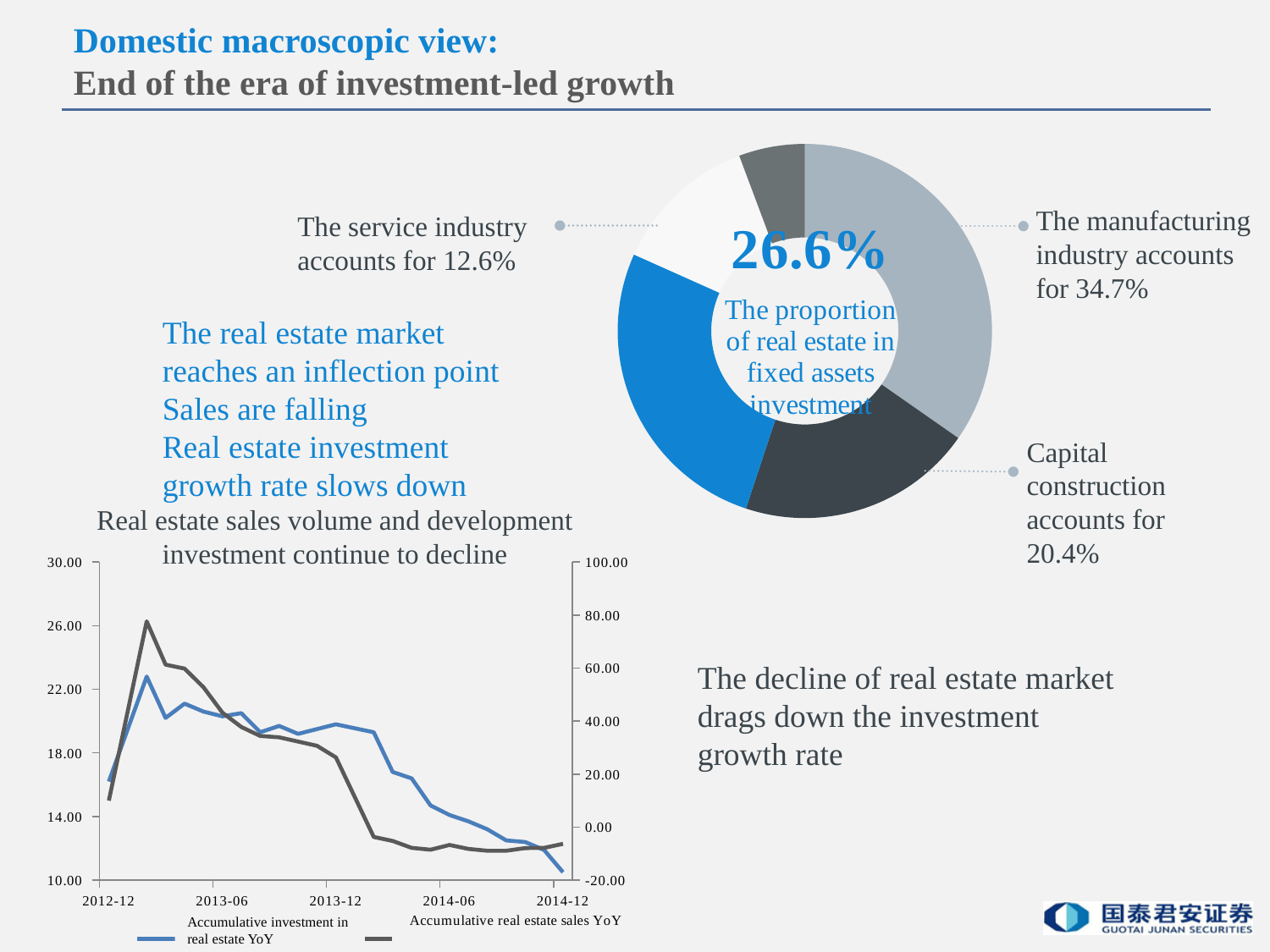

Domestic macroscopic view:
End of the era of investment-led growth

### Chart

| Category |  |
|---|---|
| 制造业 | 0.3470000000000003 |
| 基建 | 0.20400000000000001 |
| 房地产 | 0.266 |
| 服务业 | 0.126 |
| 其他 | 0.05700000000000002 |
The manufacturing industry accounts for 34.7%
The service industry accounts for 12.6%
Capital construction accounts for 20.4%
The real estate market reaches an inflection point
Sales are falling
Real estate investment growth rate slows down
Real estate sales volume and development investment continue to decline

### Chart

| Category |  |  |
|---|---|---|
| 41274 | 16.2 | 10.0 |
| 41333 | 22.8 | 77.6 |
| 41364 | 20.2 | 61.3 |
| 41394 | 21.1 | 59.8 |
| 41425 | 20.6 | 52.8 |
| 41455 | 20.3 | 43.2 |
| 41486 | 20.5 | 37.800000000000004 |
| 41517 | 19.3 | 34.4 |
| 41547 | 19.7 | 33.9 |
| 41578 | 19.2 | 32.300000000000004 |
| 41608 | 19.5 | 30.7 |
| 41639 | 19.8 | 26.3 |
| 41698 | 19.3 | -3.7 |
| 41729 | 16.8 | -5.2 |
| 41759 | 16.4 | -7.8 |
| 41790 | 14.7 | -8.5 |
| 41820 | 14.1 | -6.7 |
| 41851 | 13.7 | -8.200000000000001 |
| 41882 | 13.2 | -8.9 |
| 41912 | 12.5 | -8.9 |
| 41943 | 12.4 | -7.9 |
| 41973 | 11.9 | -7.8 |
| 42004 | 10.5 | -6.3 |
The decline of real estate market
drags down the investment growth rate
Accumulative investment in real estate YoY